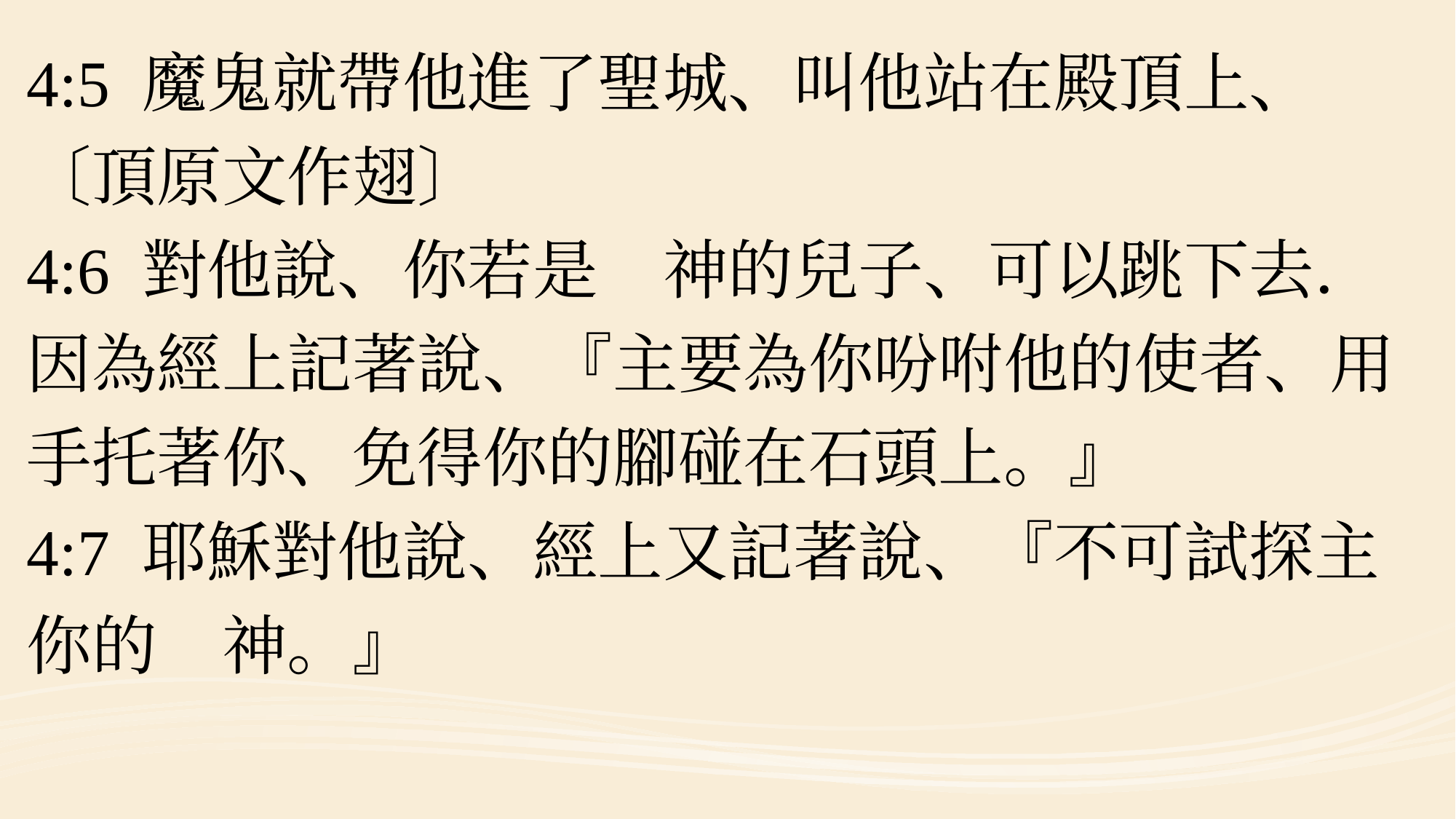

#
4:5 魔鬼就帶他進了聖城、叫他站在殿頂上、〔頂原文作翅〕
4:6 對他說、你若是　神的兒子、可以跳下去．因為經上記著說、『主要為你吩咐他的使者、用手托著你、免得你的腳碰在石頭上。』
4:7 耶穌對他說、經上又記著說、『不可試探主你的　神。』
5